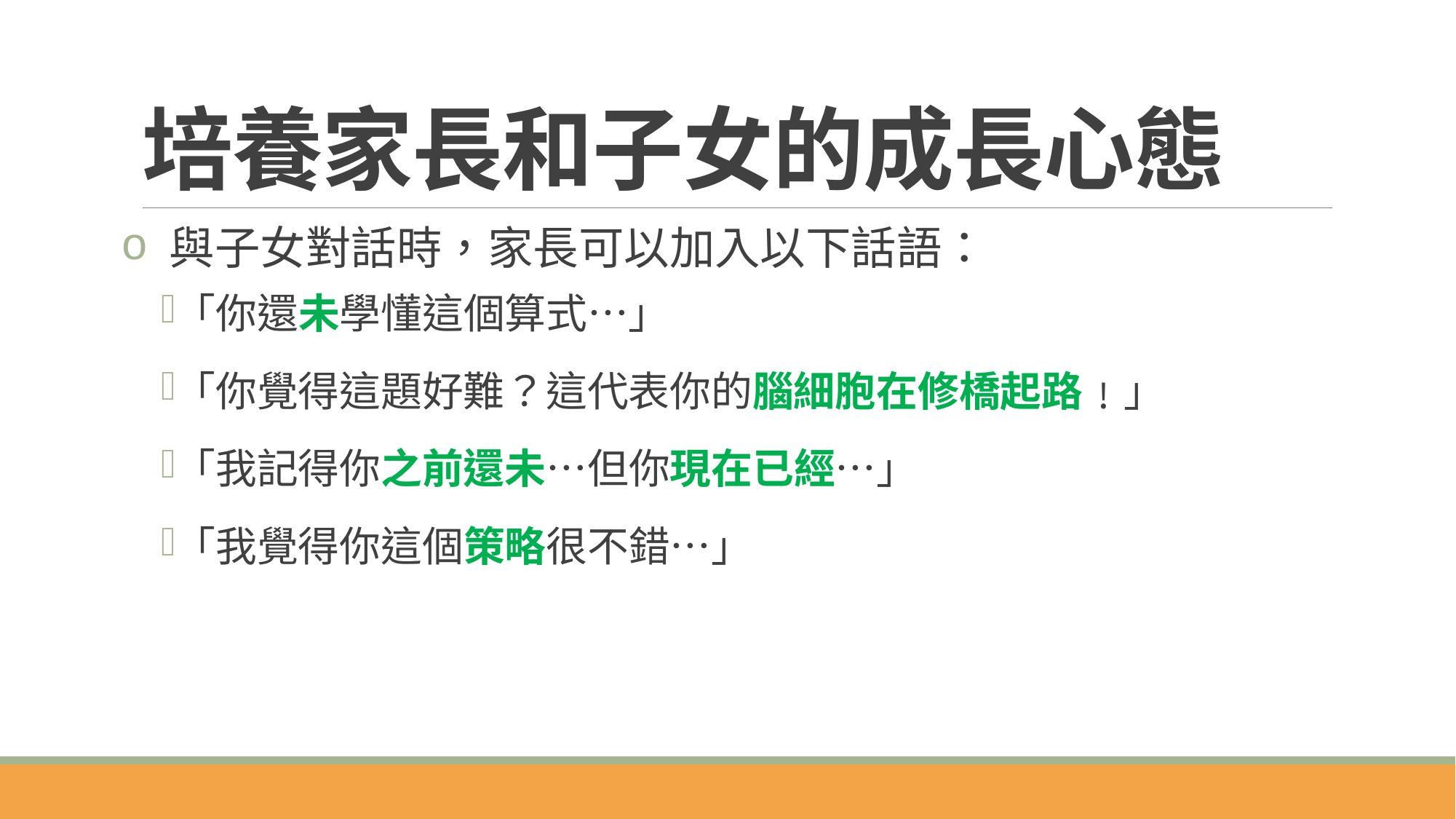

# 培養家長和子女的成長心態
 與子女對話時，家長可以加入以下話語：
「你還未學懂這個算式…」
「你覺得這題好難？這代表你的腦細胞在修橋起路﹗」
「我記得你之前還未…但你現在已經…」
「我覺得你這個策略很不錯…」